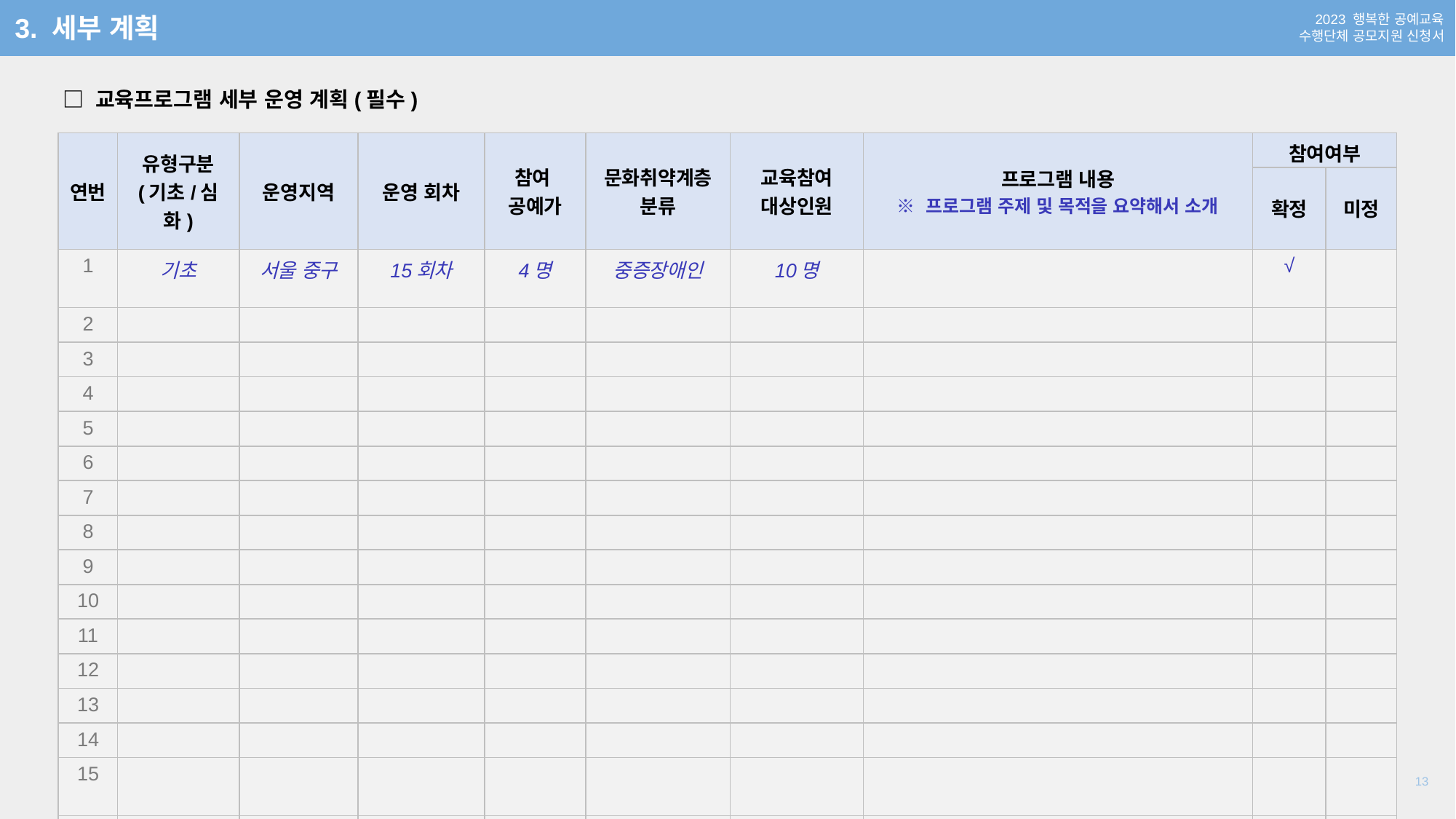

3. 세부 계획
□ 교육프로그램 세부 운영 계획(필수)
| 연번 | 유형구분 (기초/심화) | 운영지역 | 운영 회차 | 참여 공예가 | 문화취약계층분류 | 교육참여 대상인원 | 프로그램 내용 ※ 프로그램 주제 및 목적을 요약해서 소개 | 참여여부 |  |
| --- | --- | --- | --- | --- | --- | --- | --- | --- | --- |
|  |  |  |  |  |  |  |  | 확정 | 미정 |
| 1 | 기초 | 서울 중구 | 15회차 | 4명 | 중증장애인 | 10명 |  | √ |  |
| 2 |  |  |  |  |  |  |  |  |  |
| 3 |  |  |  |  |  |  |  |  |  |
| 4 |  |  |  |  |  |  |  |  |  |
| 5 |  |  |  |  |  |  |  |  |  |
| 6 |  |  |  |  |  |  |  |  |  |
| 7 |  |  |  |  |  |  |  |  |  |
| 8 |  |  |  |  |  |  |  |  |  |
| 9 |  |  |  |  |  |  |  |  |  |
| 10 |  |  |  |  |  |  |  |  |  |
| 11 |  |  |  |  |  |  |  |  |  |
| 12 |  |  |  |  |  |  |  |  |  |
| 13 |  |  |  |  |  |  |  |  |  |
| 14 |  |  |  |  |  |  |  |  |  |
| 15 |  |  |  |  |  |  |  |  |  |
| ⁝ |  |  |  |  |  |  |  |  |  |
13